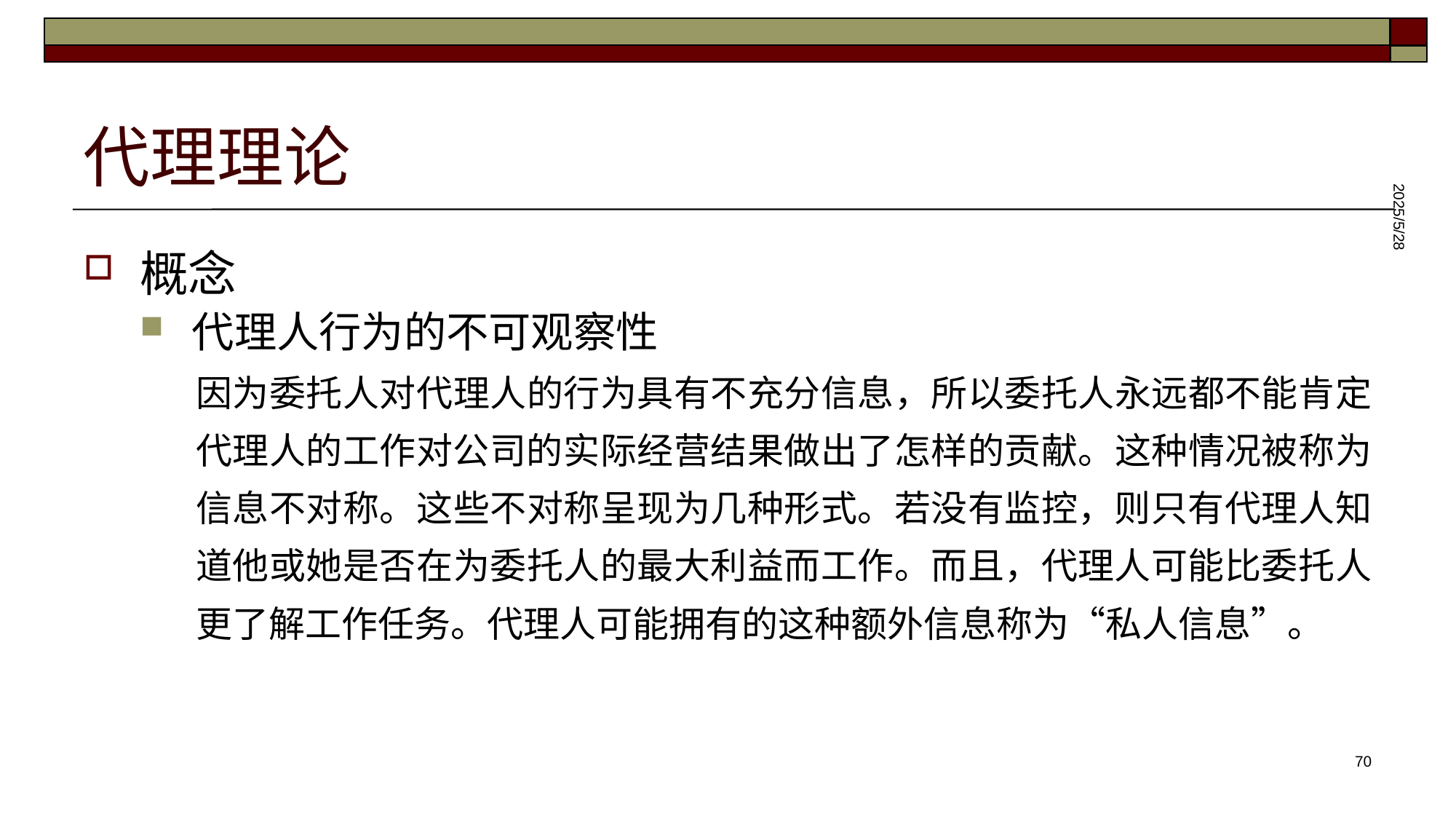

# 代理理论
概念
代理人行为的不可观察性
因为委托人对代理人的行为具有不充分信息，所以委托人永远都不能肯定代理人的工作对公司的实际经营结果做出了怎样的贡献。这种情况被称为信息不对称。这些不对称呈现为几种形式。若没有监控，则只有代理人知道他或她是否在为委托人的最大利益而工作。而且，代理人可能比委托人更了解工作任务。代理人可能拥有的这种额外信息称为“私人信息”。

2025/5/28
70